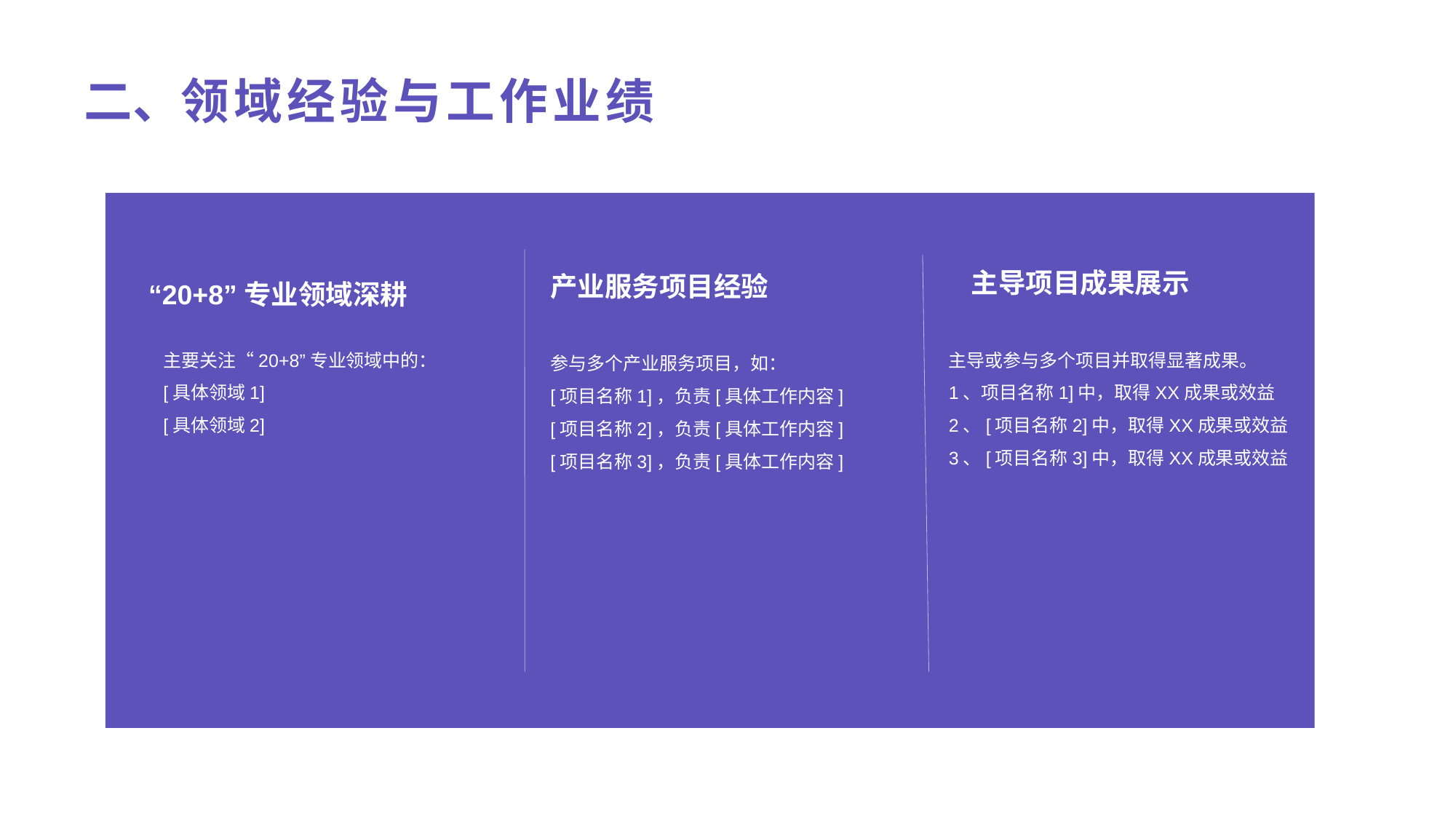

# 二、领域经验与工作业绩

主导项目成果展示
产业服务项目经验
“20+8”专业领域深耕
主要关注“20+8”专业领域中的：
[具体领域1]
[具体领域2]

主导或参与多个项目并取得显著成果。
1、项目名称1]中，取得XX成果或效益
2、[项目名称2]中，取得XX成果或效益
3、[项目名称3]中，取得XX成果或效益

参与多个产业服务项目，如：
[项目名称1]，负责[具体工作内容]
[项目名称2]，负责[具体工作内容]
[项目名称3]，负责[具体工作内容]